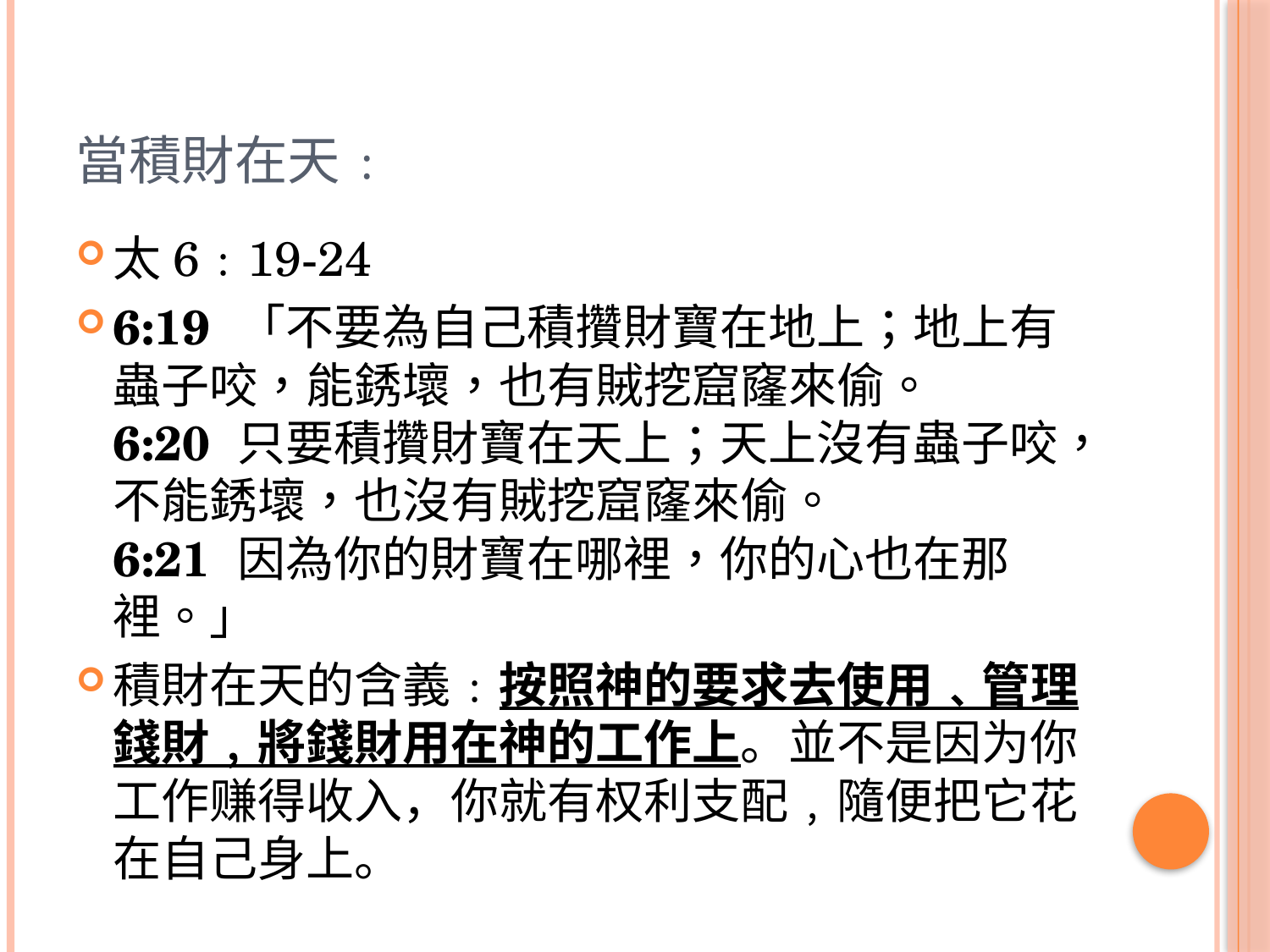

# 當積財在天﹕
太6﹕19-24
6:19 「不要為自己積攢財寶在地上；地上有蟲子咬，能銹壞，也有賊挖窟窿來偷。
6:20 只要積攢財寶在天上；天上沒有蟲子咬，不能銹壞，也沒有賊挖窟窿來偷。
6:21 因為你的財寶在哪裡，你的心也在那裡。」
積財在天的含義﹕按照神的要求去使用﹑管理錢財﹐將錢財用在神的工作上。並不是因为你工作赚得收入，你就有权利支配﹐隨便把它花在自己身上。